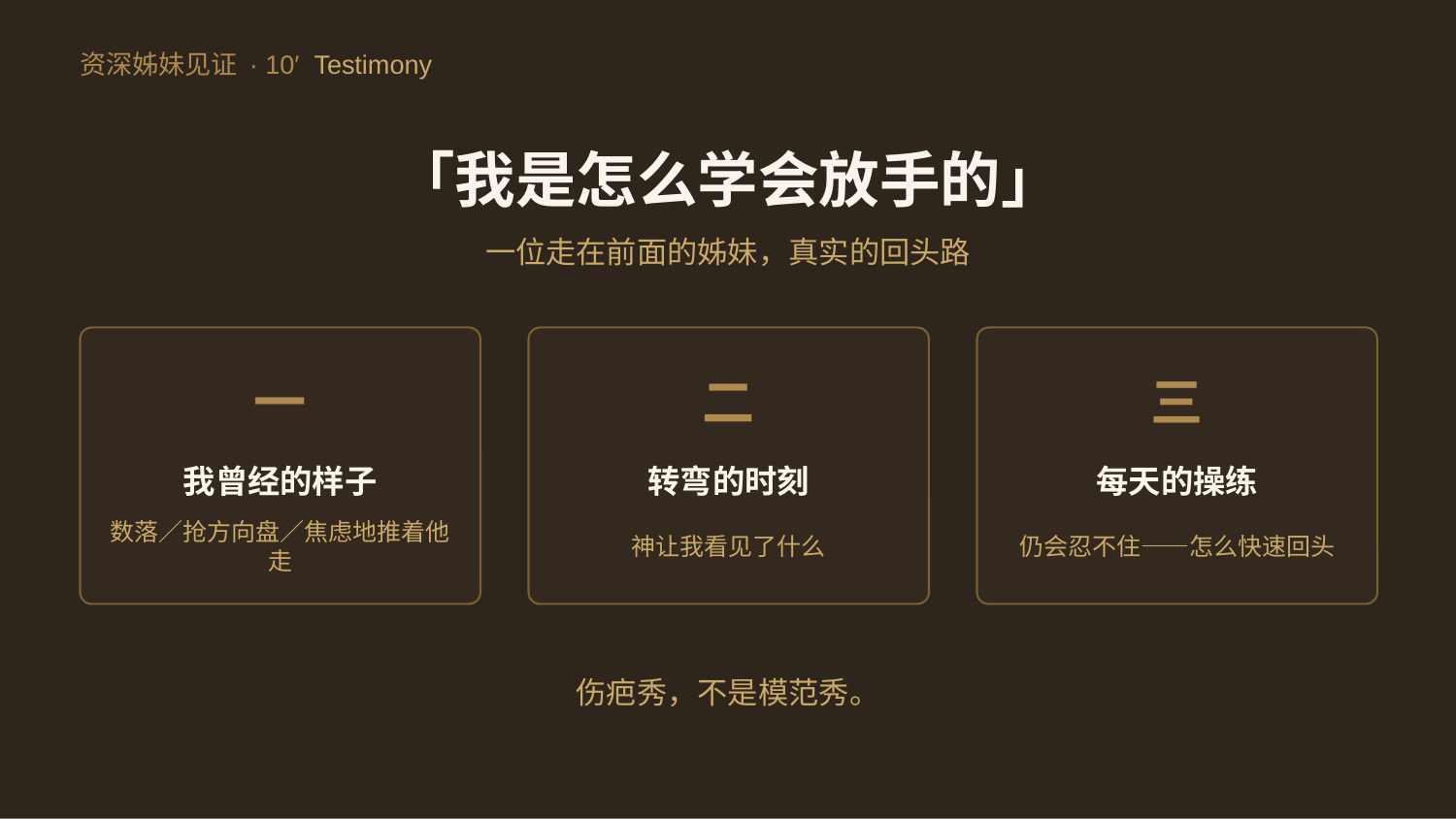

资深姊妹见证 · 10′  Testimony
「我是怎么学会放手的」
一位走在前面的姊妹，真实的回头路

一
二
三
我曾经的样子
转弯的时刻
每天的操练
数落／抢方向盘／焦虑地推着他走
神让我看见了什么
仍会忍不住——怎么快速回头
伤疤秀，不是模范秀。